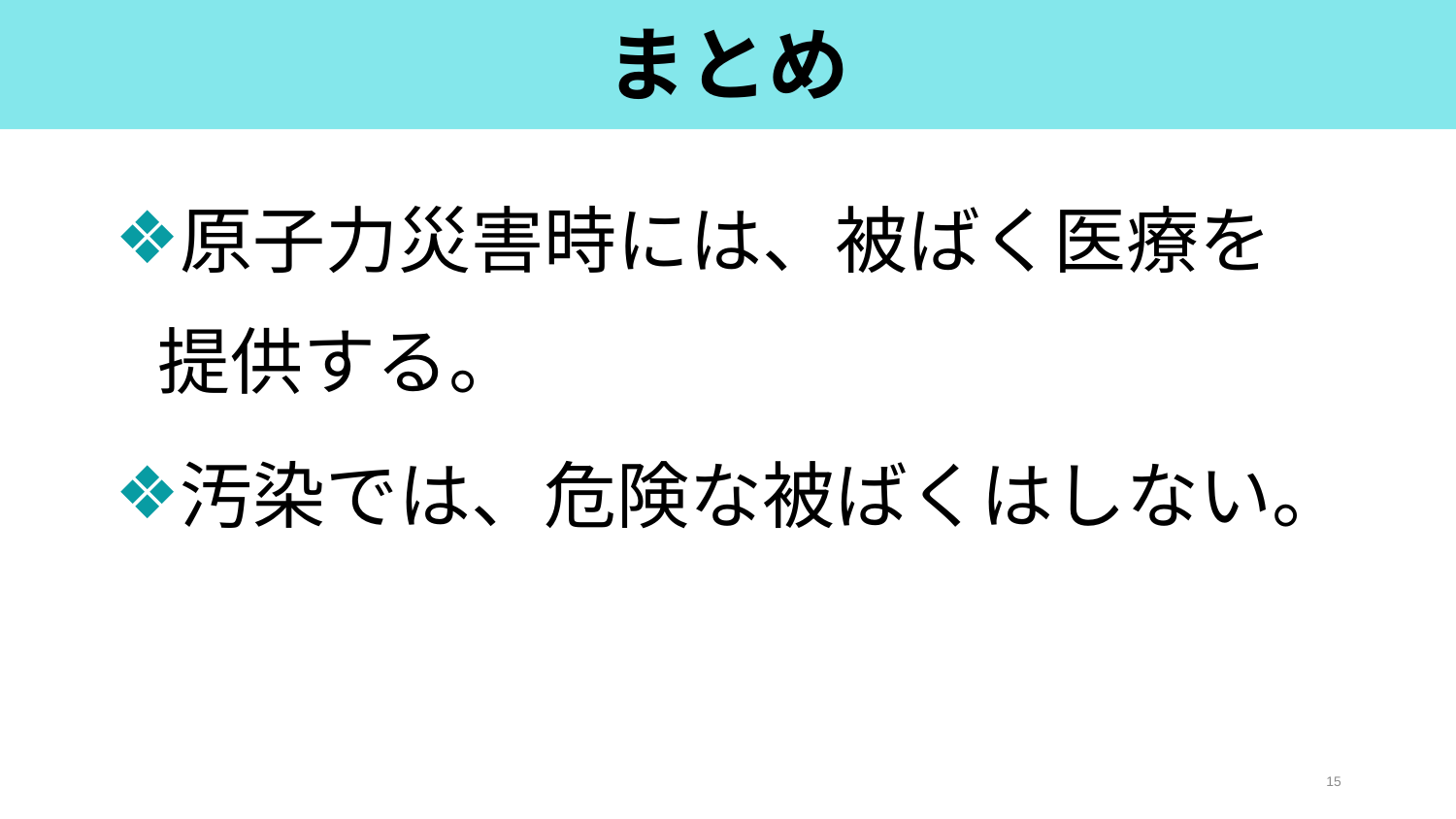

# まとめ
原子力災害時には、被ばく医療を提供する。
汚染では、危険な被ばくはしない。
15